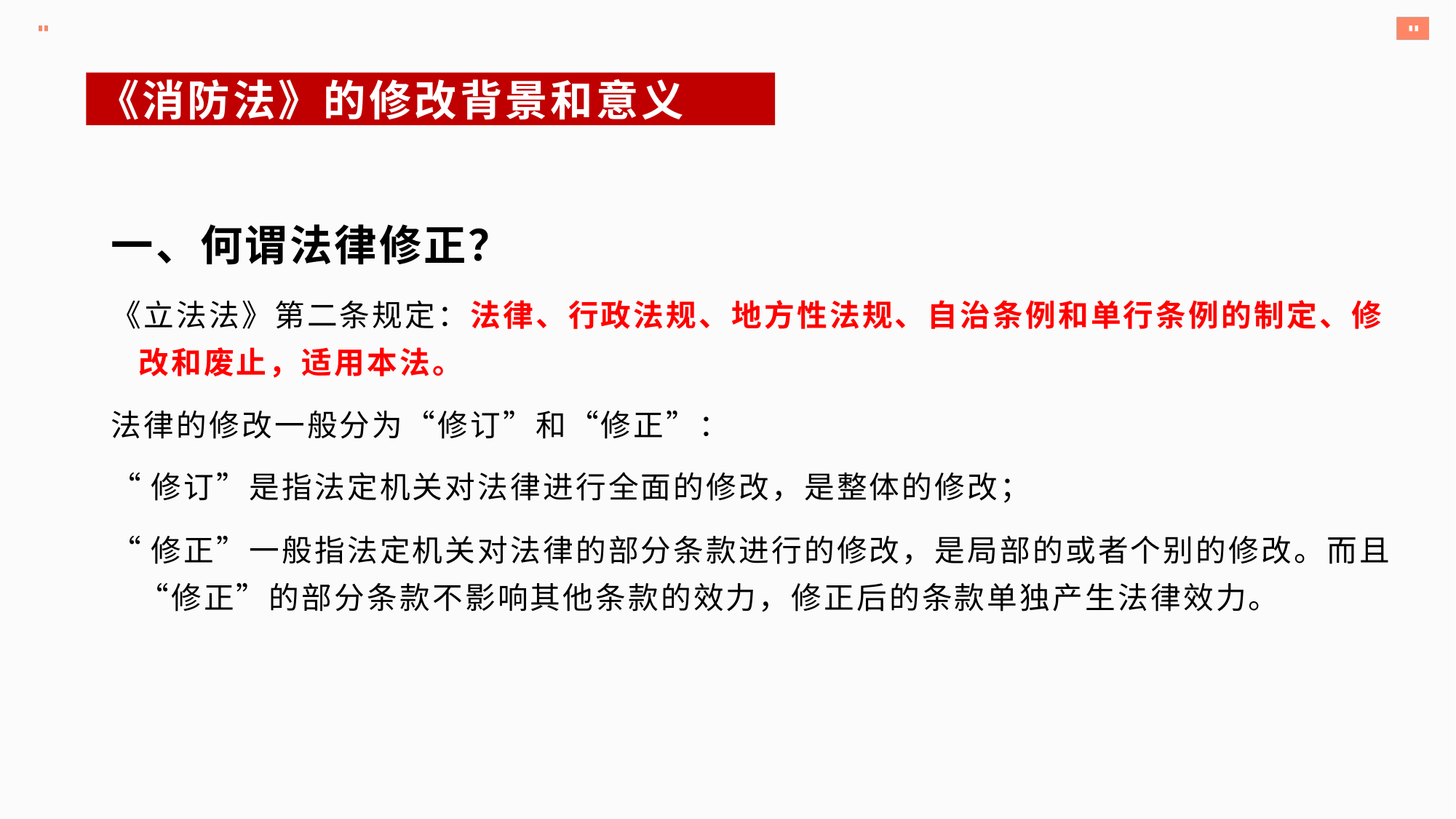

《消防法》的修改背景和意义

一、何谓法律修正？
《立法法》第二条规定：法律、行政法规、地方性法规、自治条例和单行条例的制定、修改和废止，适用本法。
法律的修改一般分为“修订”和“修正”：
“修订”是指法定机关对法律进行全面的修改，是整体的修改；
“修正”一般指法定机关对法律的部分条款进行的修改，是局部的或者个别的修改。而且“修正”的部分条款不影响其他条款的效力，修正后的条款单独产生法律效力。